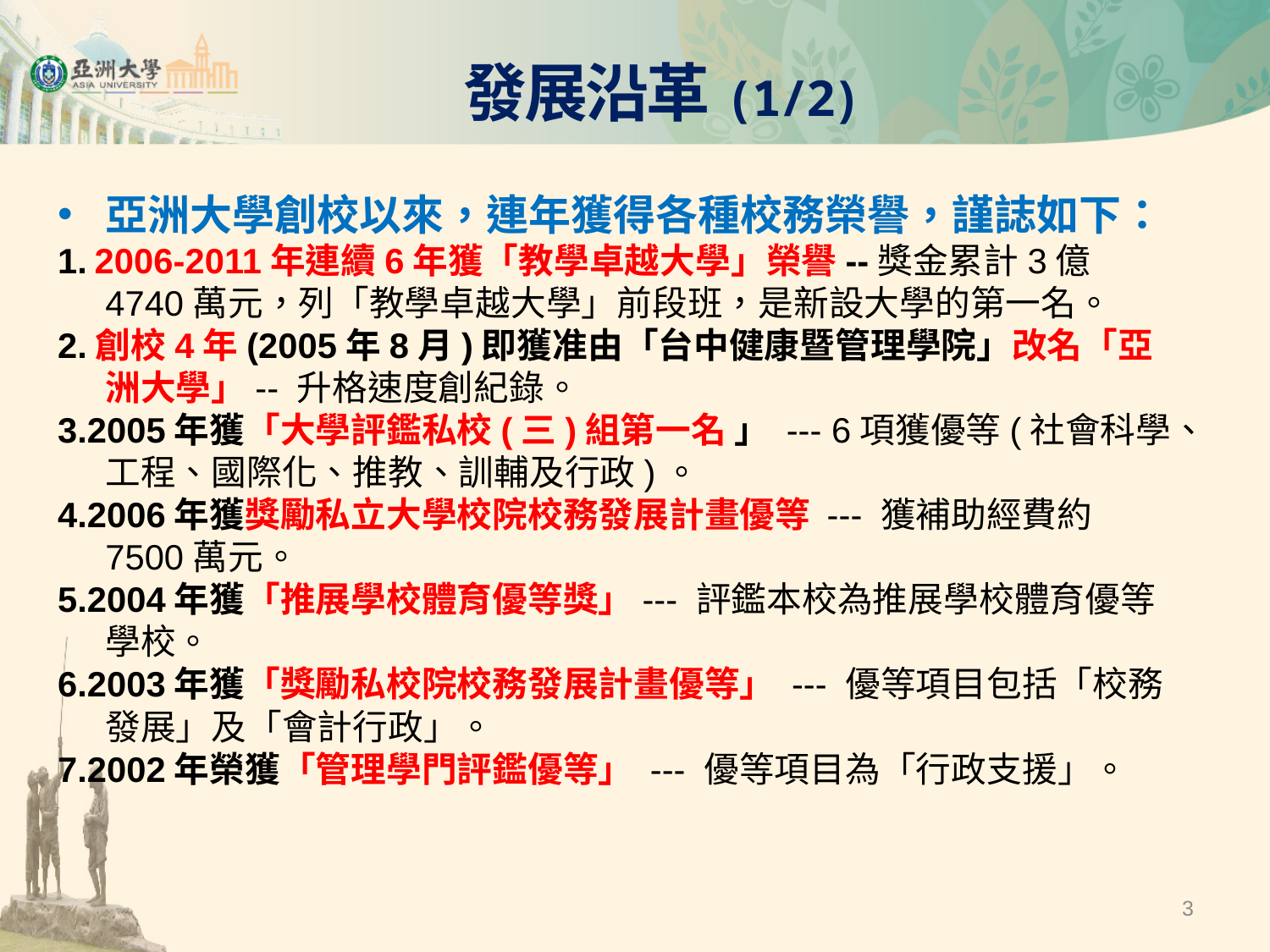

3
發展沿革(1/2)

亞洲大學創校以來，連年獲得各種校務榮譽，謹誌如下：
1. 2006-2011年連續6年獲「教學卓越大學」榮譽--獎金累計3億4740萬元，列「教學卓越大學」前段班，是新設大學的第一名。
2.創校4年(2005年8月)即獲准由「台中健康暨管理學院」改名「亞洲大學」-- 升格速度創紀錄。
3.2005年獲「大學評鑑私校(三)組第一名 」 --- 6項獲優等(社會科學、工程、國際化、推教、訓輔及行政)。
4.2006年獲獎勵私立大學校院校務發展計畫優等 --- 獲補助經費約7500萬元。
5.2004年獲「推展學校體育優等獎」--- 評鑑本校為推展學校體育優等學校。
6.2003年獲「獎勵私校院校務發展計畫優等」 --- 優等項目包括「校務發展」及「會計行政」。
7.2002年榮獲「管理學門評鑑優等」 --- 優等項目為「行政支援」。